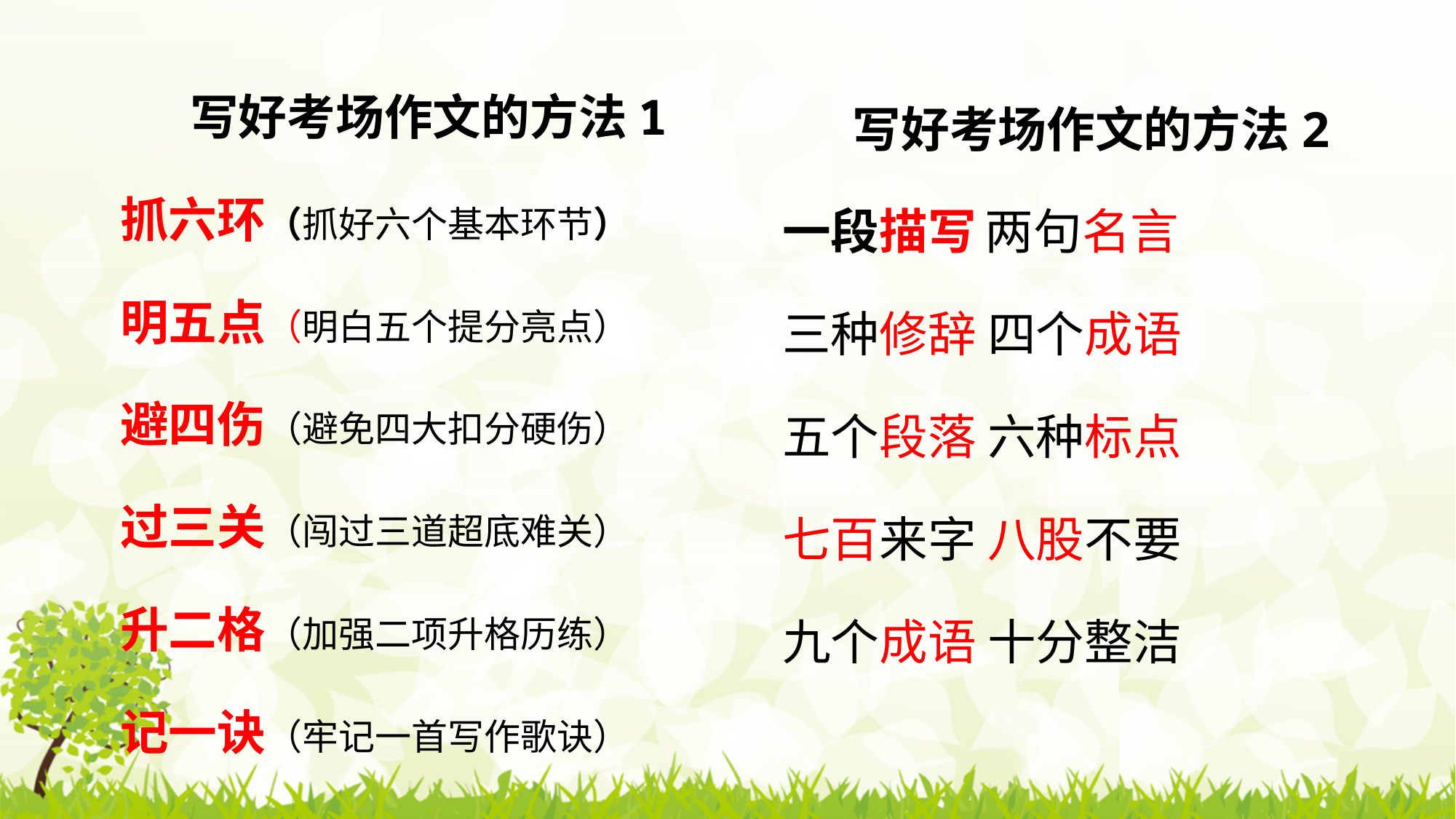

写好考场作文的方法1
抓六环（抓好六个基本环节）
明五点（明白五个提分亮点）
避四伤（避免四大扣分硬伤）
过三关（闯过三道超底难关）
升二格（加强二项升格历练）
记一诀（牢记一首写作歌诀）
写好考场作文的方法2
一段描写 两句名言
三种修辞 四个成语
五个段落 六种标点
七百来字 八股不要
九个成语 十分整洁